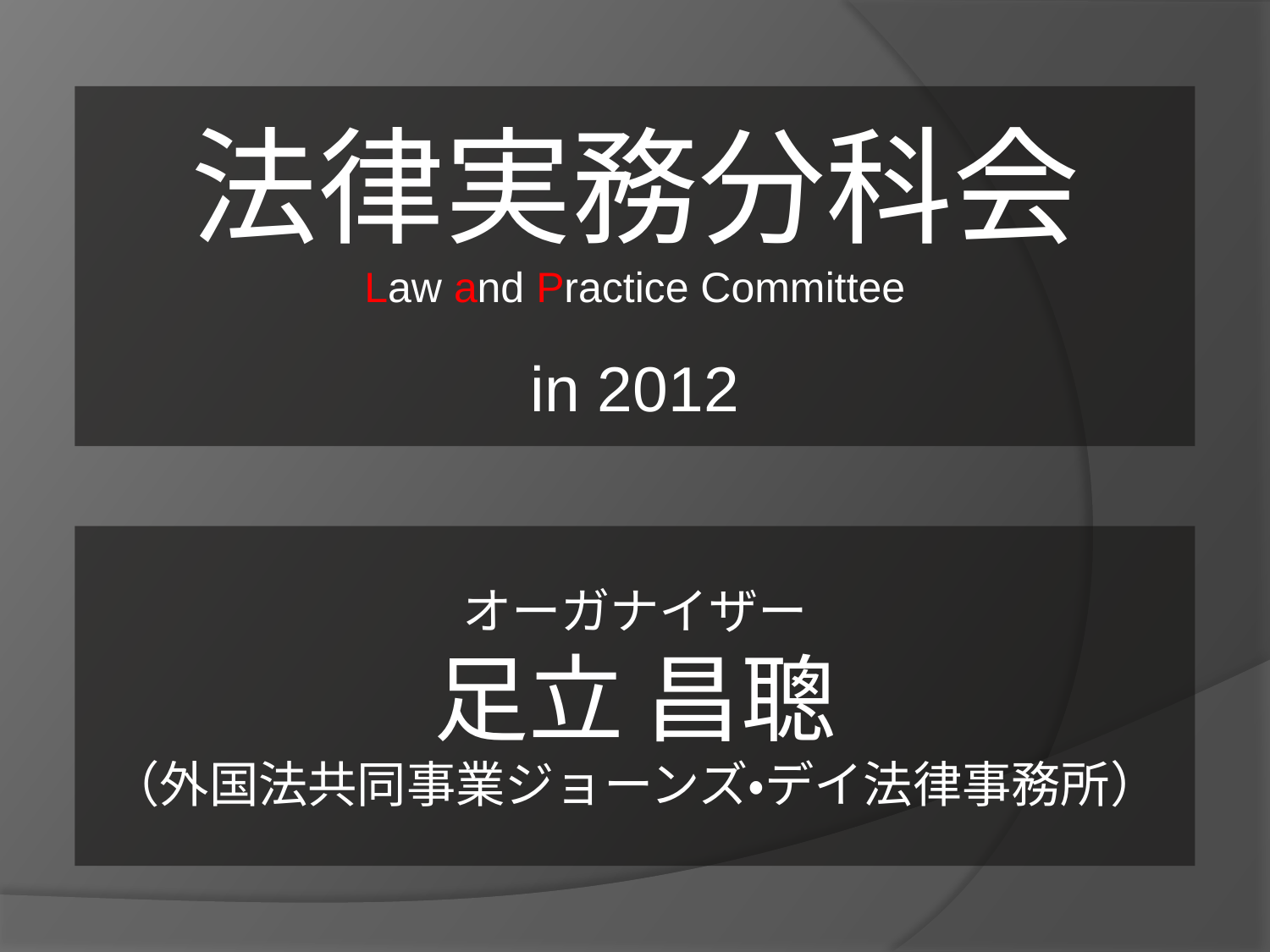

法律実務分科会
Law and Practice Committee

in 2012
オーガナイザー
足立 昌聰
（外国法共同事業ジョーンズ・デイ法律事務所）